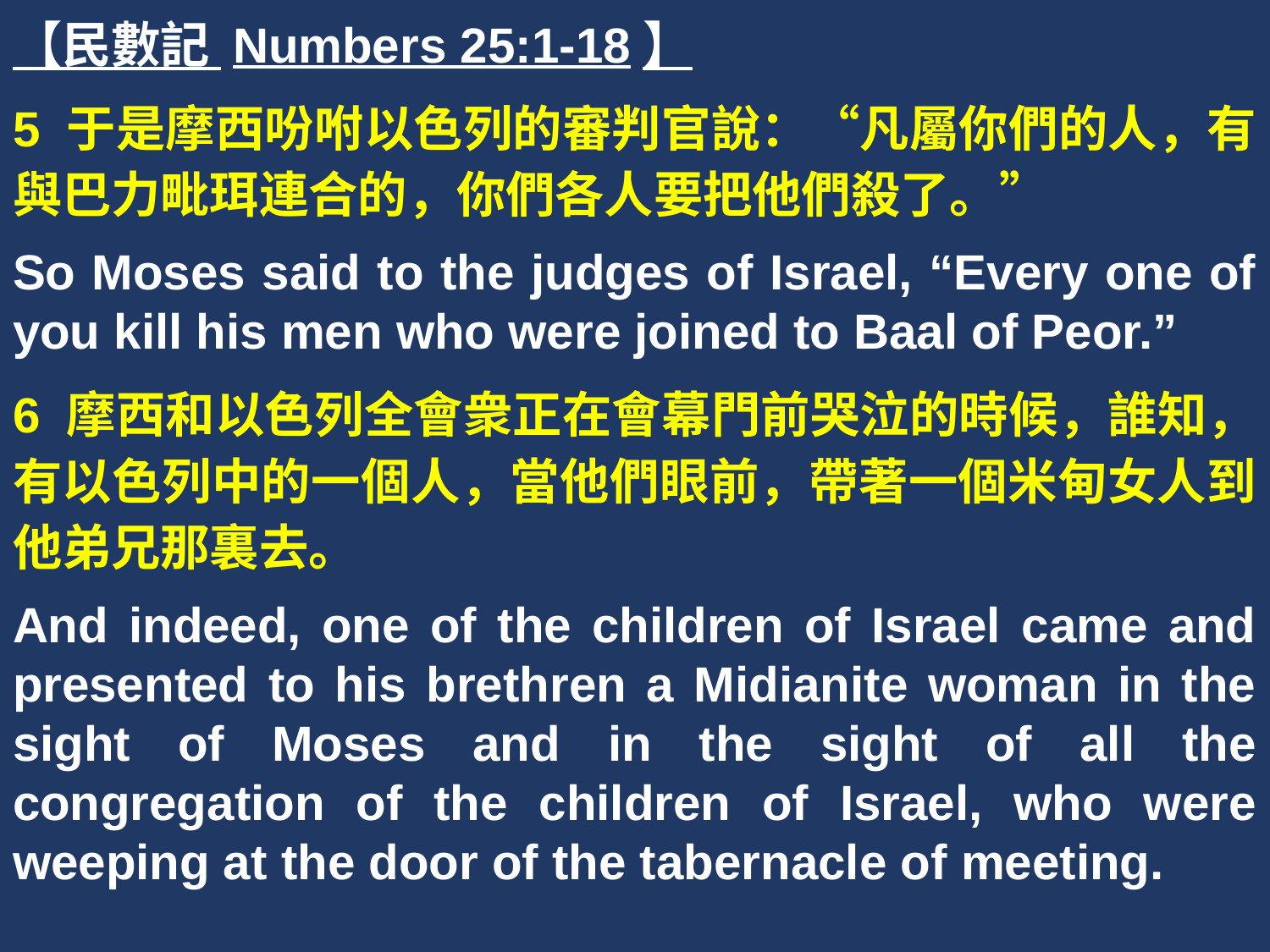

【民數記 Numbers 25:1-18】
5 于是摩西吩咐以色列的審判官說：“凡屬你們的人，有與巴力毗珥連合的，你們各人要把他們殺了。”
So Moses said to the judges of Israel, “Every one of you kill his men who were joined to Baal of Peor.”
6 摩西和以色列全會衆正在會幕門前哭泣的時候，誰知，有以色列中的一個人，當他們眼前，帶著一個米甸女人到他弟兄那裏去。
And indeed, one of the children of Israel came and presented to his brethren a Midianite woman in the sight of Moses and in the sight of all the congregation of the children of Israel, who were weeping at the door of the tabernacle of meeting.